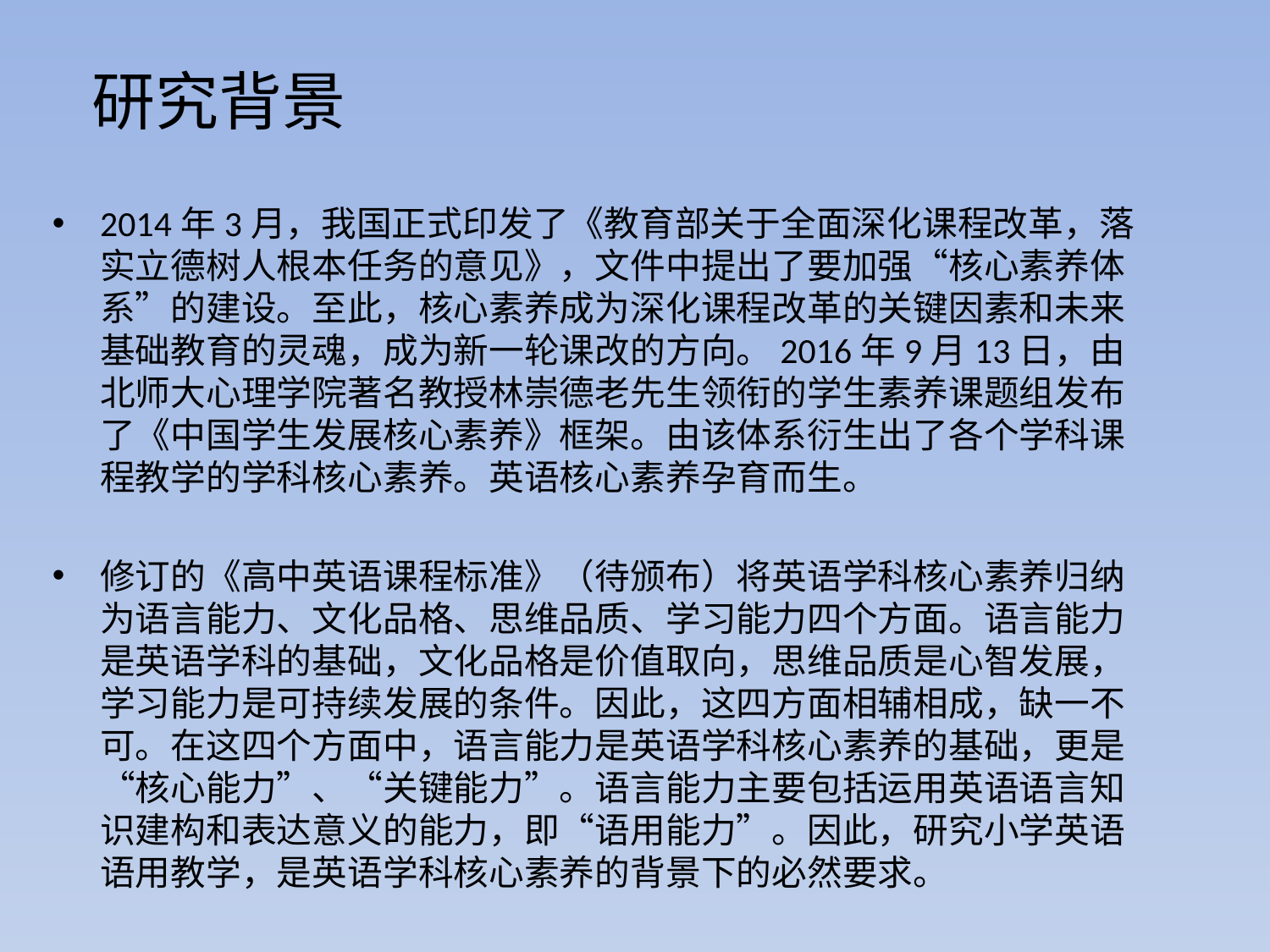

# 研究背景
2014年3月，我国正式印发了《教育部关于全面深化课程改革，落实立德树人根本任务的意见》，文件中提出了要加强“核心素养体系”的建设。至此，核心素养成为深化课程改革的关键因素和未来基础教育的灵魂，成为新一轮课改的方向。2016年9月13日，由北师大心理学院著名教授林崇德老先生领衔的学生素养课题组发布了《中国学生发展核心素养》框架。由该体系衍生出了各个学科课程教学的学科核心素养。英语核心素养孕育而生。

修订的《高中英语课程标准》（待颁布）将英语学科核心素养归纳为语言能力、文化品格、思维品质、学习能力四个方面。语言能力是英语学科的基础，文化品格是价值取向，思维品质是心智发展，学习能力是可持续发展的条件。因此，这四方面相辅相成，缺一不可。在这四个方面中，语言能力是英语学科核心素养的基础，更是“核心能力”、“关键能力”。语言能力主要包括运用英语语言知识建构和表达意义的能力，即“语用能力”。因此，研究小学英语语用教学，是英语学科核心素养的背景下的必然要求。